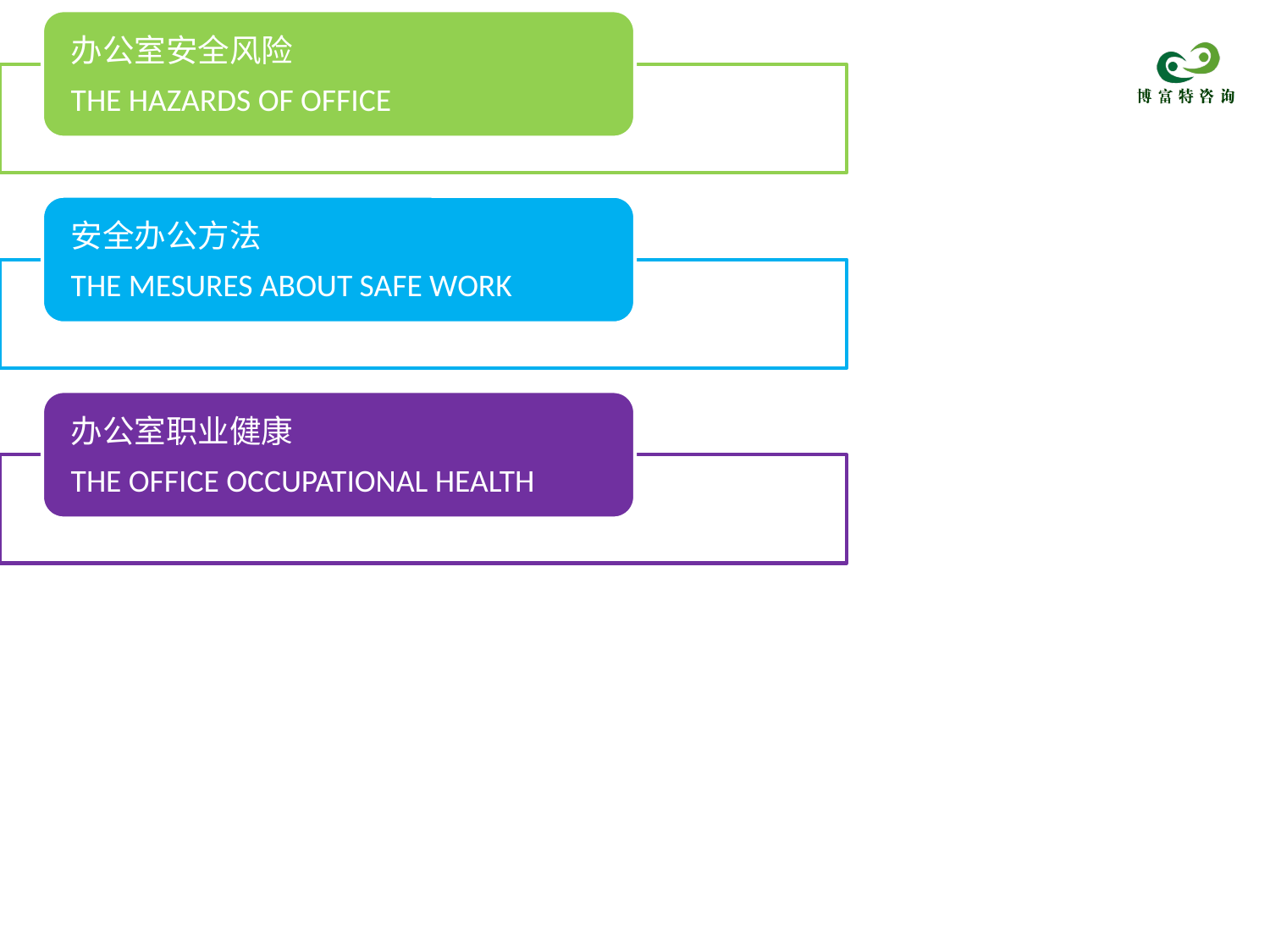

办公室安全风险
THE HAZARDS OF OFFICE

安全办公方法
THE MESURES ABOUT SAFE WORK

办公室职业健康
THE OFFICE OCCUPATIONAL HEALTH